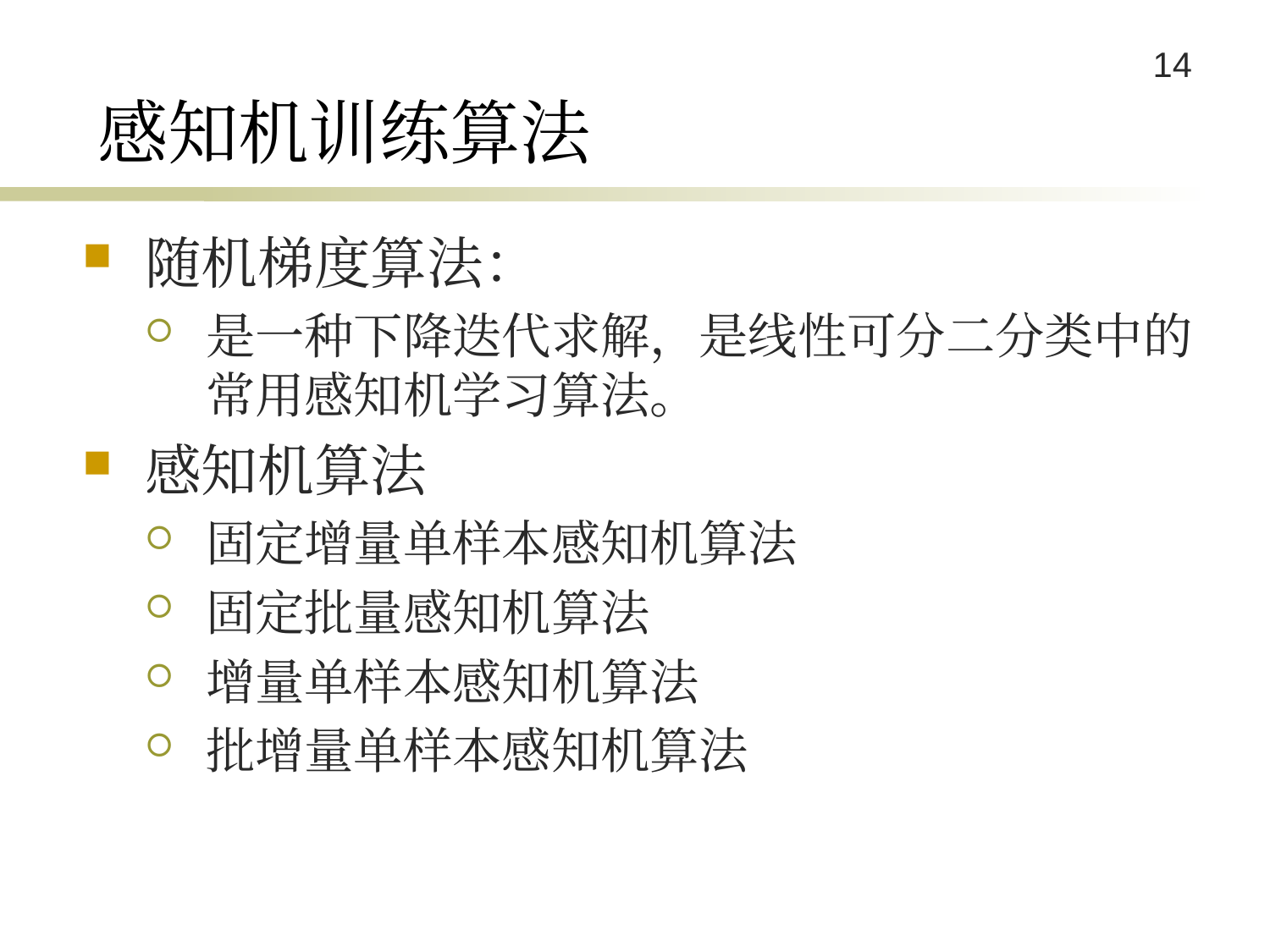

# 感知机训练算法
随机梯度算法：
是一种下降迭代求解，是线性可分二分类中的常用感知机学习算法。
感知机算法
固定增量单样本感知机算法
固定批量感知机算法
增量单样本感知机算法
批增量单样本感知机算法